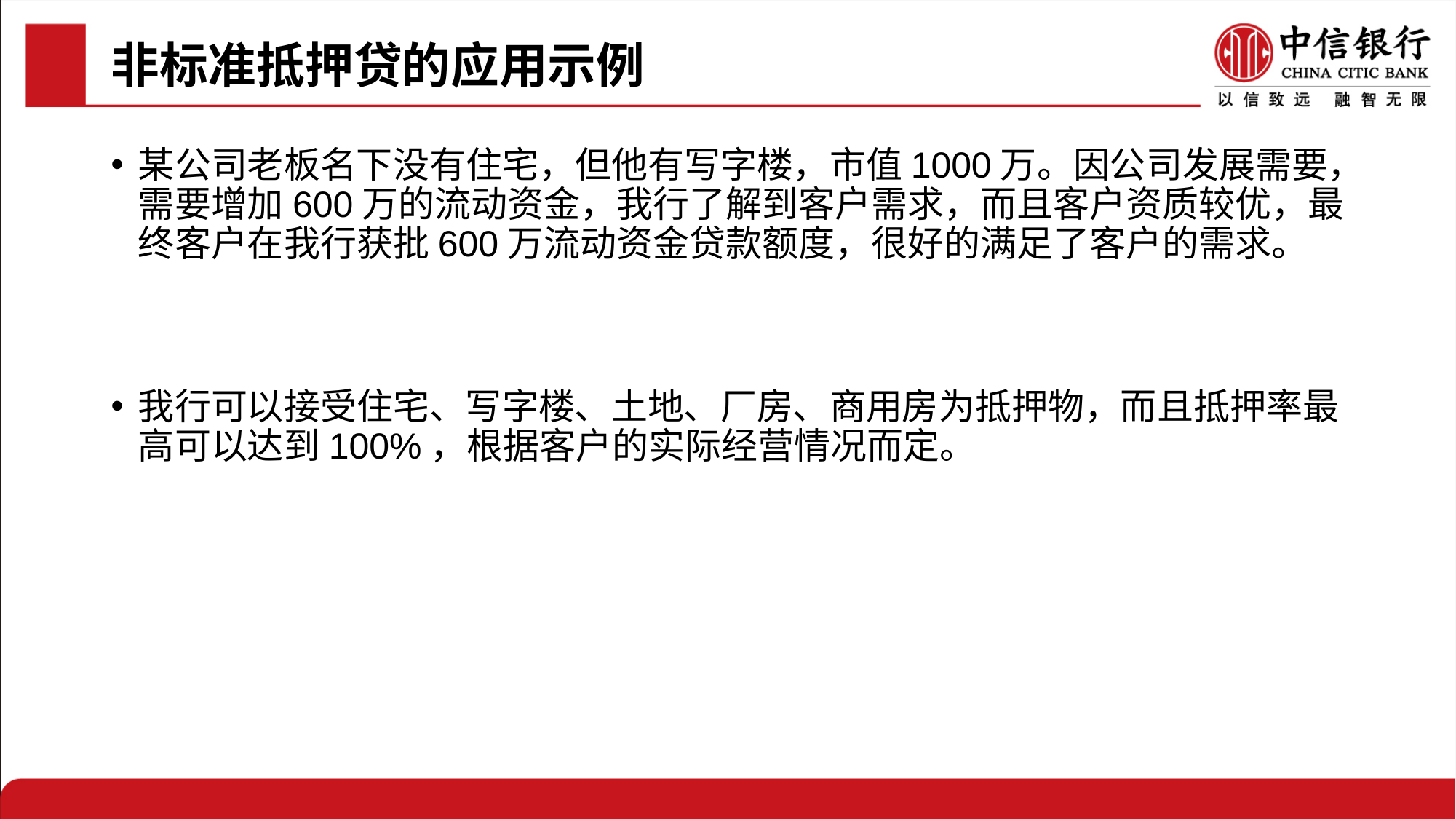

# 非标准抵押贷的应用示例
某公司老板名下没有住宅，但他有写字楼，市值1000万。因公司发展需要，需要增加600万的流动资金，我行了解到客户需求，而且客户资质较优，最终客户在我行获批600万流动资金贷款额度，很好的满足了客户的需求。

我行可以接受住宅、写字楼、土地、厂房、商用房为抵押物，而且抵押率最高可以达到100%，根据客户的实际经营情况而定。

13